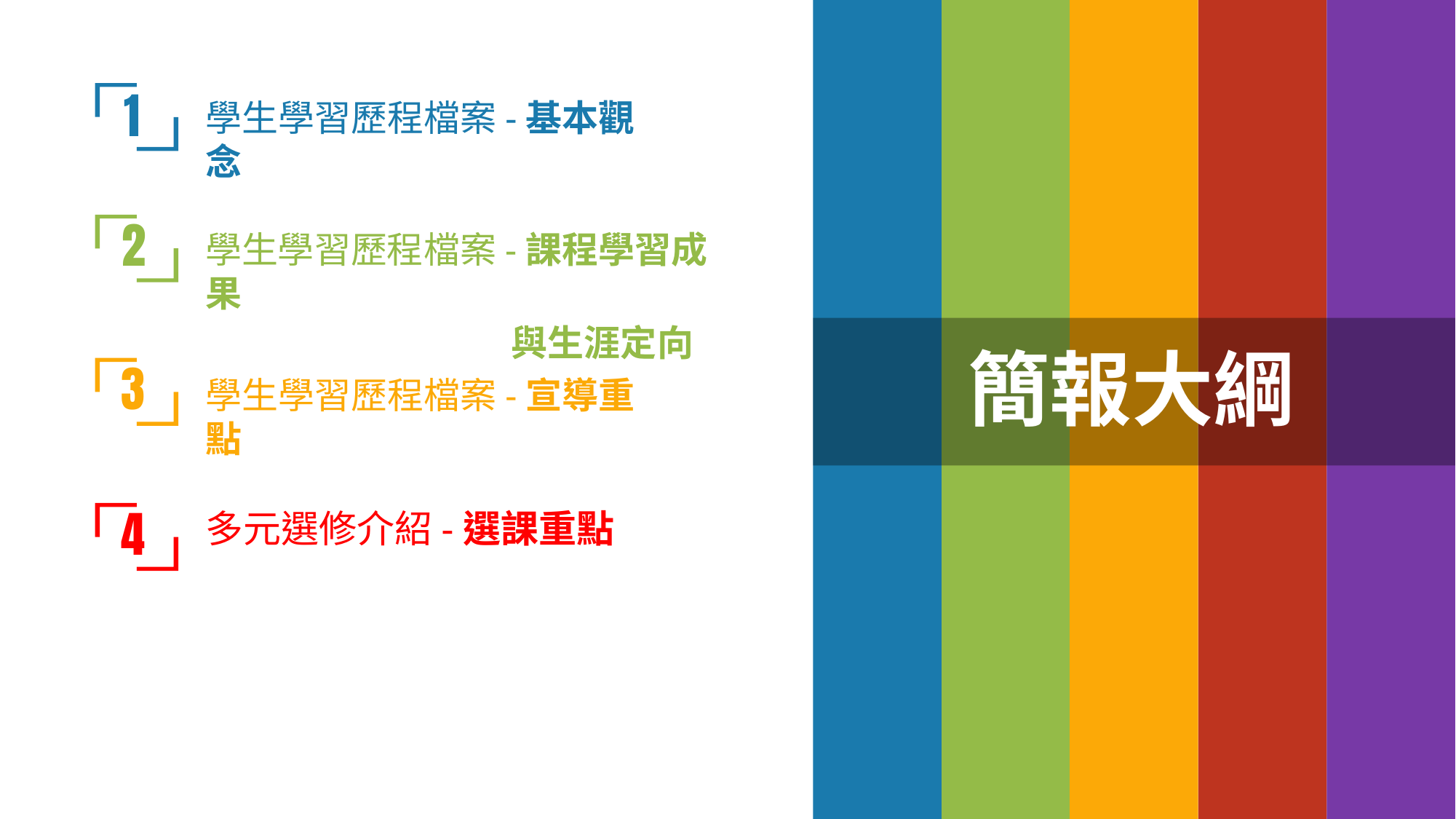

1
學生學習歷程檔案-基本觀念

2
學生學習歷程檔案-課程學習成果
與生涯定向

簡報大綱

3
學生學習歷程檔案-宣導重點

多元選修介紹-選課重點
4